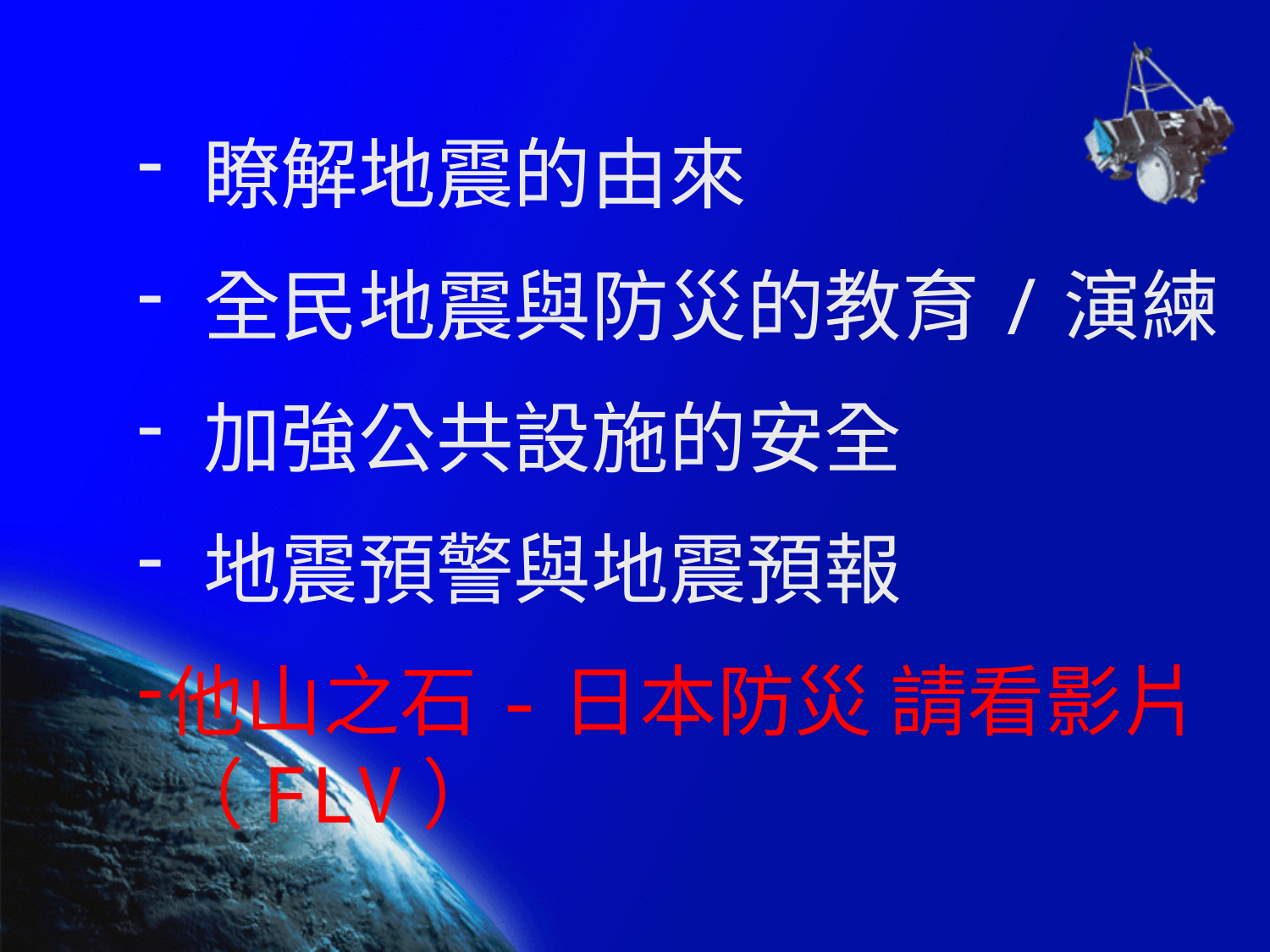

瞭解地震的由來
 全民地震與防災的教育/演練
 加強公共設施的安全
 地震預警與地震預報
他山之石-日本防災 請看影片（FLV）